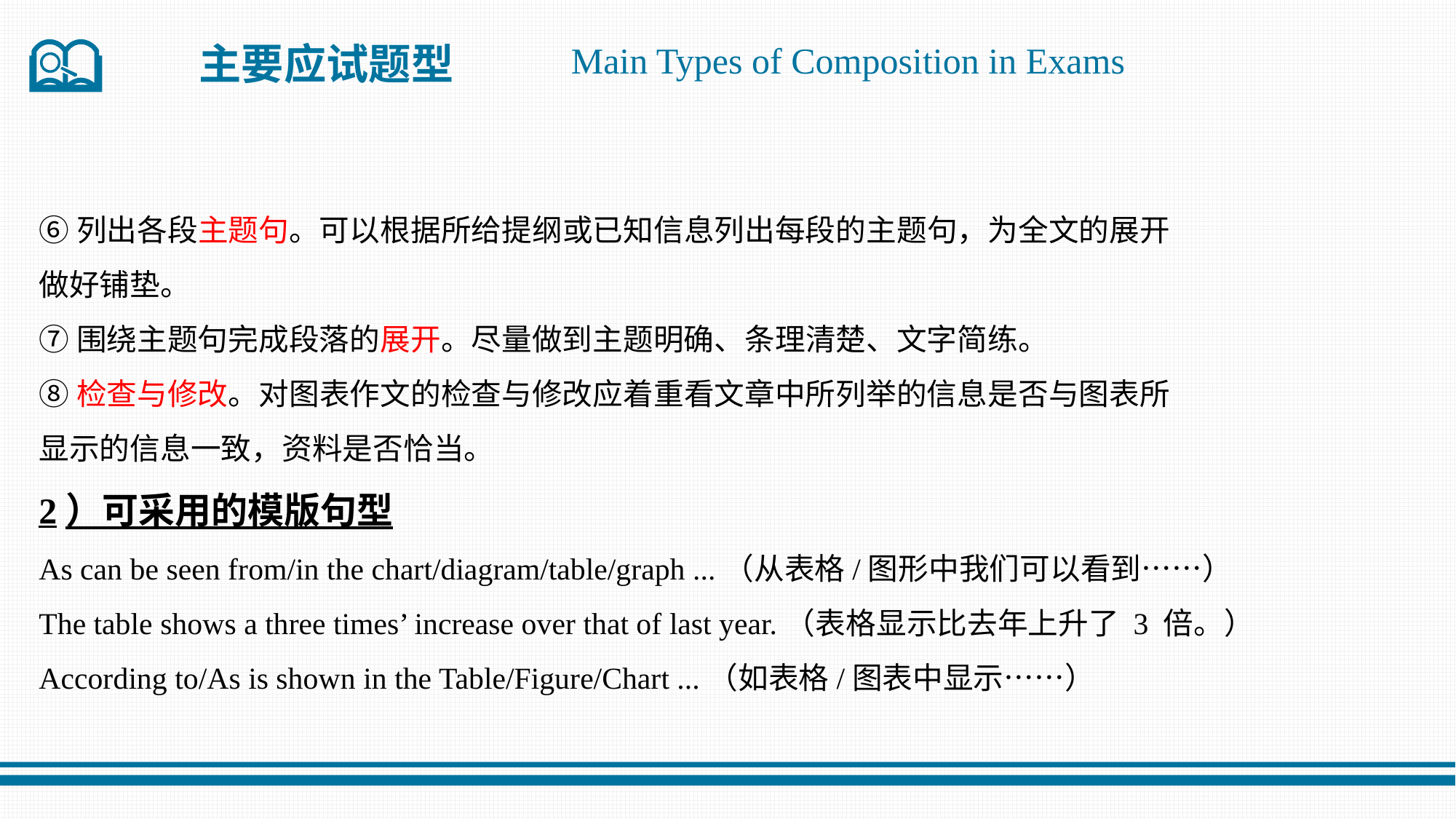

主要应试题型
Main Types of Composition in Exams
⑥列出各段主题句。可以根据所给提纲或已知信息列出每段的主题句，为全文的展开
做好铺垫。
⑦围绕主题句完成段落的展开。尽量做到主题明确、条理清楚、文字简练。
⑧检查与修改。对图表作文的检查与修改应着重看文章中所列举的信息是否与图表所
显示的信息一致，资料是否恰当。
2）可采用的模版句型
As can be seen from/in the chart/diagram/table/graph ...（从表格/图形中我们可以看到……）
The table shows a three times’ increase over that of last year.（表格显示比去年上升了 3 倍。）
According to/As is shown in the Table/Figure/Chart ...（如表格/图表中显示……）